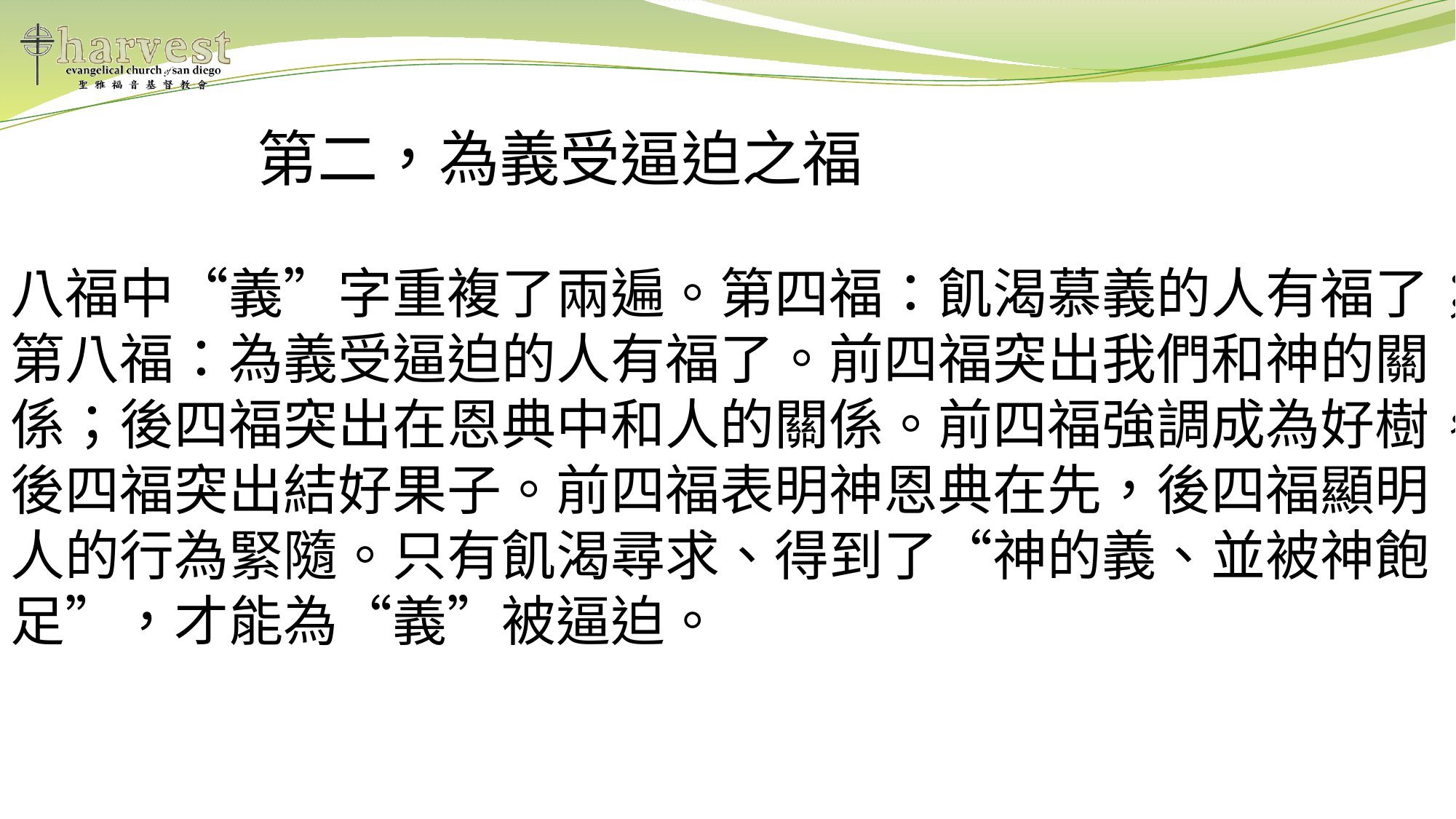

第二，為義受逼迫之福

八福中“義”字重複了兩遍。第四福：飢渴慕義的人有福了；第八福：為義受逼迫的人有福了。前四福突出我們和神的關係；後四福突出在恩典中和人的關係。前四福強調成為好樹，後四福突出結好果子。前四福表明神恩典在先，後四福顯明人的行為緊隨。只有飢渴尋求、得到了“神的義、並被神飽足”，才能為“義”被逼迫。

#